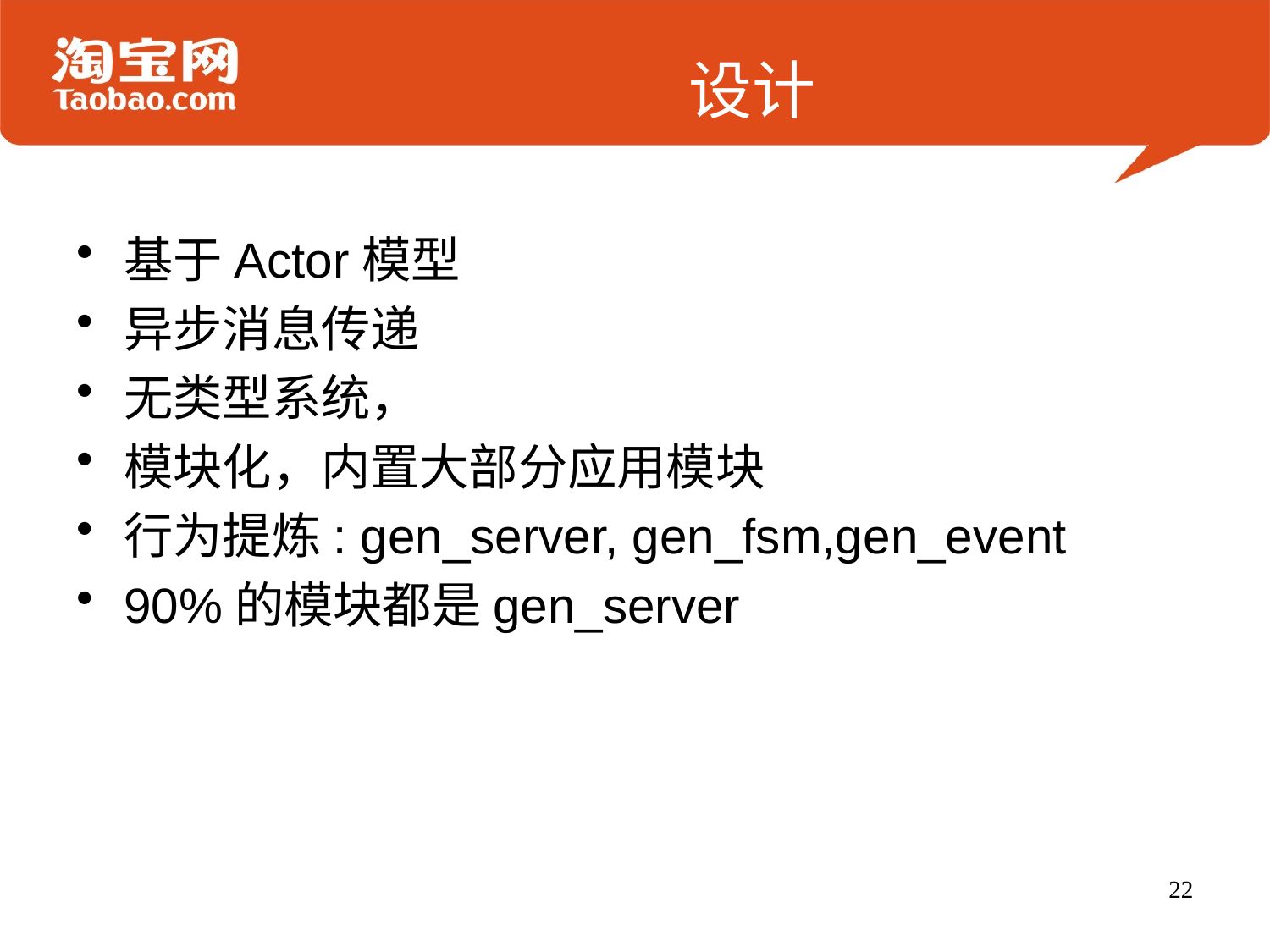

# 设计
基于Actor模型
异步消息传递
无类型系统，
模块化，内置大部分应用模块
行为提炼: gen_server, gen_fsm,gen_event
90%的模块都是gen_server
22